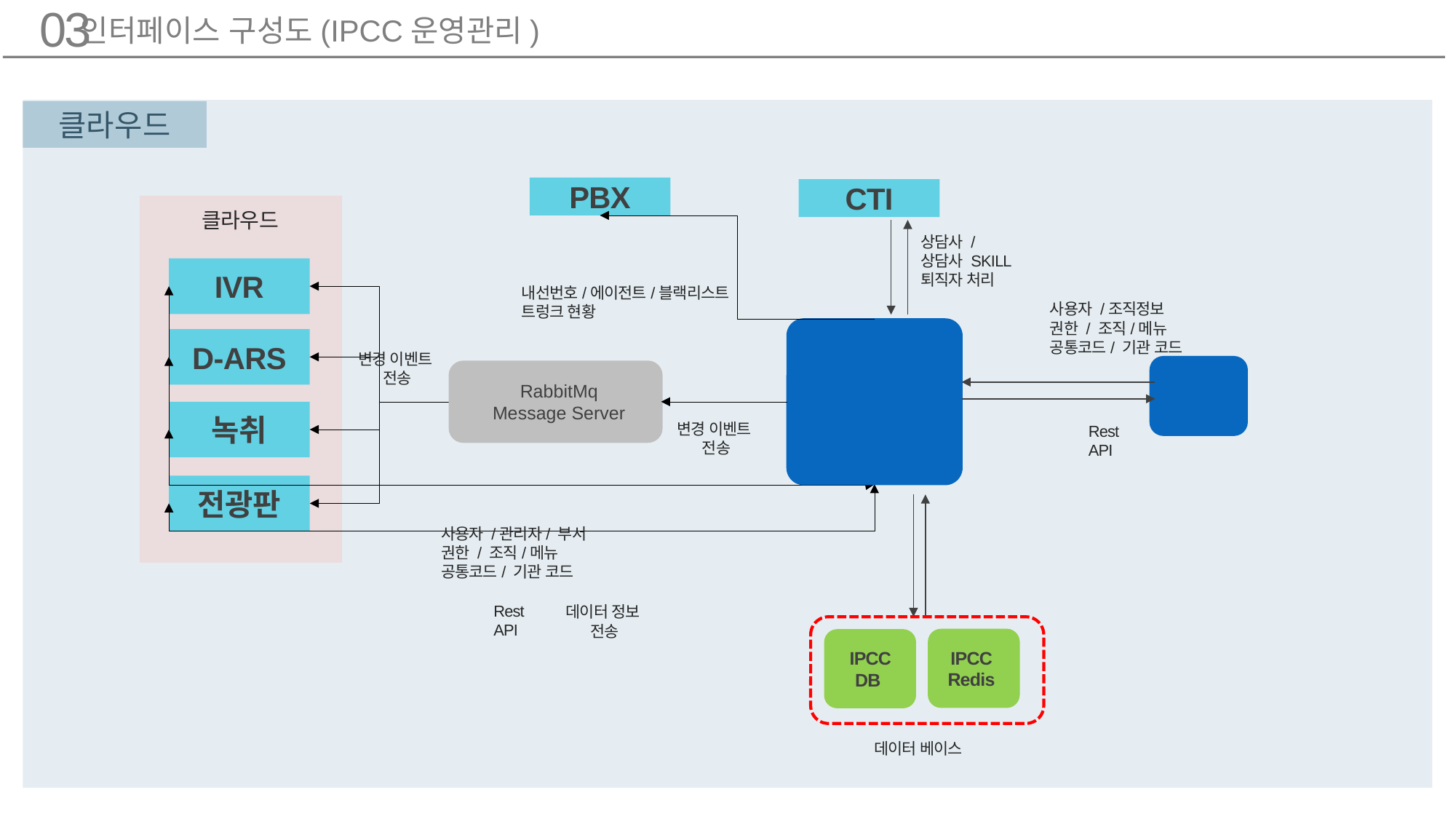

03
인터페이스 구성도(IPCC운영관리)

클라우드
PBX
CTI
상담사 /
상담사 SKILL
퇴직자 처리
내선번호/에이전트/블랙리스트
트렁크 현황
사용자 /조직정보
권한 / 조직/메뉴
공통코드/ 기관 코드
IPCC
운영관리
통합
관리
RabbitMq
Message Server
변경 이벤트
전송
Rest
API
사용자 /관리자/ 부서
권한 / 조직/메뉴
공통코드/ 기관 코드
Rest
API
데이터 정보
전송

IPCC
Redis
IPCC DB
데이터 베이스

클라우드
IVR
D-ARS
변경 이벤트
전송
녹취
전광판